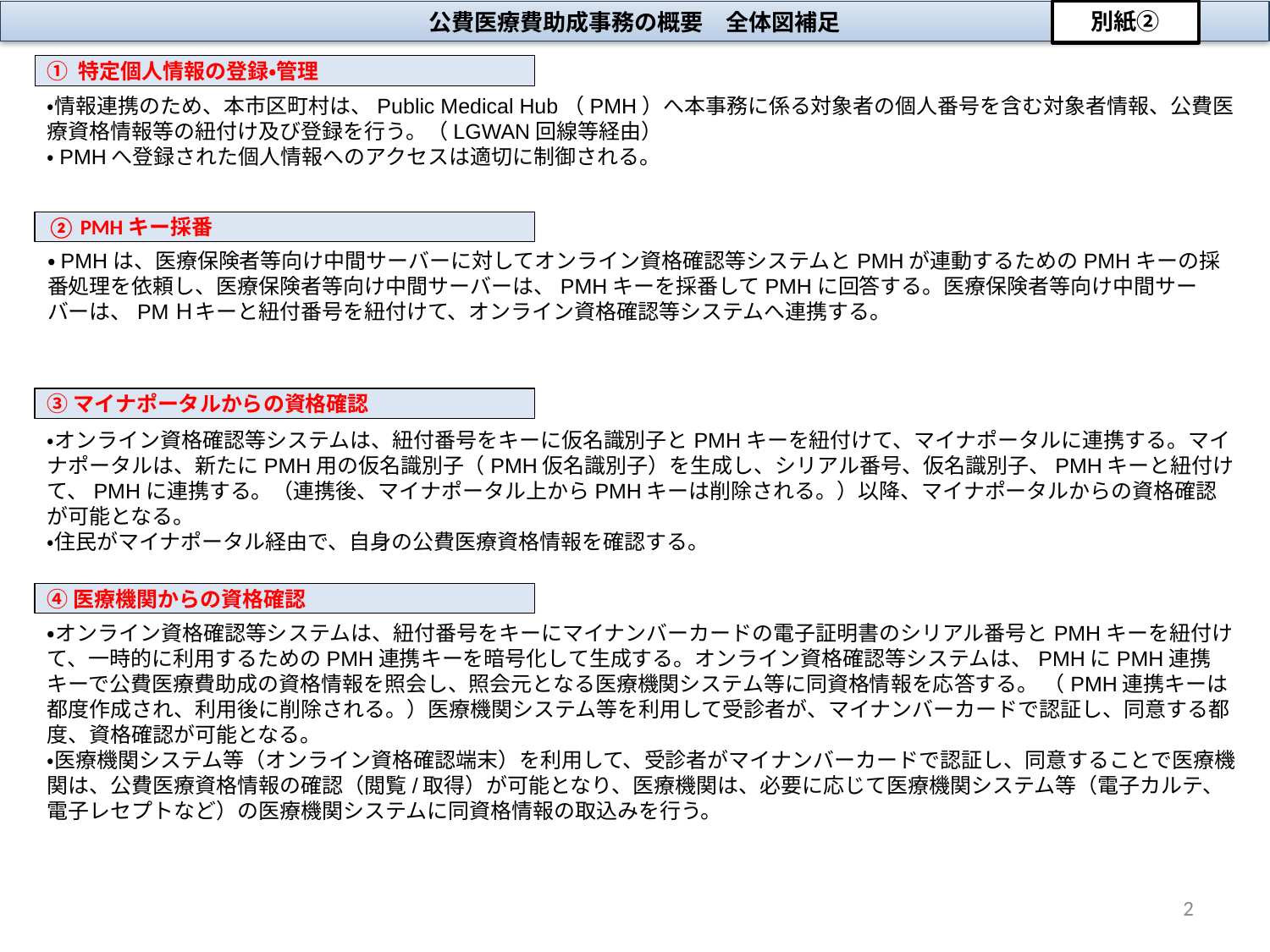

別紙②
公費医療費助成事務の概要　全体図補足
① 特定個人情報の登録・管理
・情報連携のため、本市区町村は、Public Medical Hub（PMH）へ本事務に係る対象者の個人番号を含む対象者情報、公費医療資格情報等の紐付け及び登録を行う。（LGWAN回線等経由）
・PMHへ登録された個人情報へのアクセスは適切に制御される。
② PMHキー採番
・PMHは、医療保険者等向け中間サーバーに対してオンライン資格確認等システムとPMHが連動するためのPMHキーの採番処理を依頼し、医療保険者等向け中間サーバーは、PMHキーを採番してPMHに回答する。医療保険者等向け中間サーバーは、PMＨキーと紐付番号を紐付けて、オンライン資格確認等システムへ連携する。
③マイナポータルからの資格確認
・オンライン資格確認等システムは、紐付番号をキーに仮名識別子とPMHキーを紐付けて、マイナポータルに連携する。マイナポータルは、新たにPMH用の仮名識別子（PMH仮名識別子）を生成し、シリアル番号、仮名識別子、PMHキーと紐付けて、PMHに連携する。（連携後、マイナポータル上からPMHキーは削除される。）以降、マイナポータルからの資格確認が可能となる。
・住民がマイナポータル経由で、自身の公費医療資格情報を確認する。
④医療機関からの資格確認
・オンライン資格確認等システムは、紐付番号をキーにマイナンバーカードの電子証明書のシリアル番号とPMHキーを紐付けて、一時的に利用するためのPMH連携キーを暗号化して生成する。オンライン資格確認等システムは、PMHにPMH連携キーで公費医療費助成の資格情報を照会し、照会元となる医療機関システム等に同資格情報を応答する。 （PMH連携キーは都度作成され、利用後に削除される。）医療機関システム等を利用して受診者が、マイナンバーカードで認証し、同意する都度、資格確認が可能となる。
・医療機関システム等（オンライン資格確認端末）を利用して、受診者がマイナンバーカードで認証し、同意することで医療機関は、公費医療資格情報の確認（閲覧/取得）が可能となり、医療機関は、必要に応じて医療機関システム等（電子カルテ、電子レセプトなど）の医療機関システムに同資格情報の取込みを行う。
2